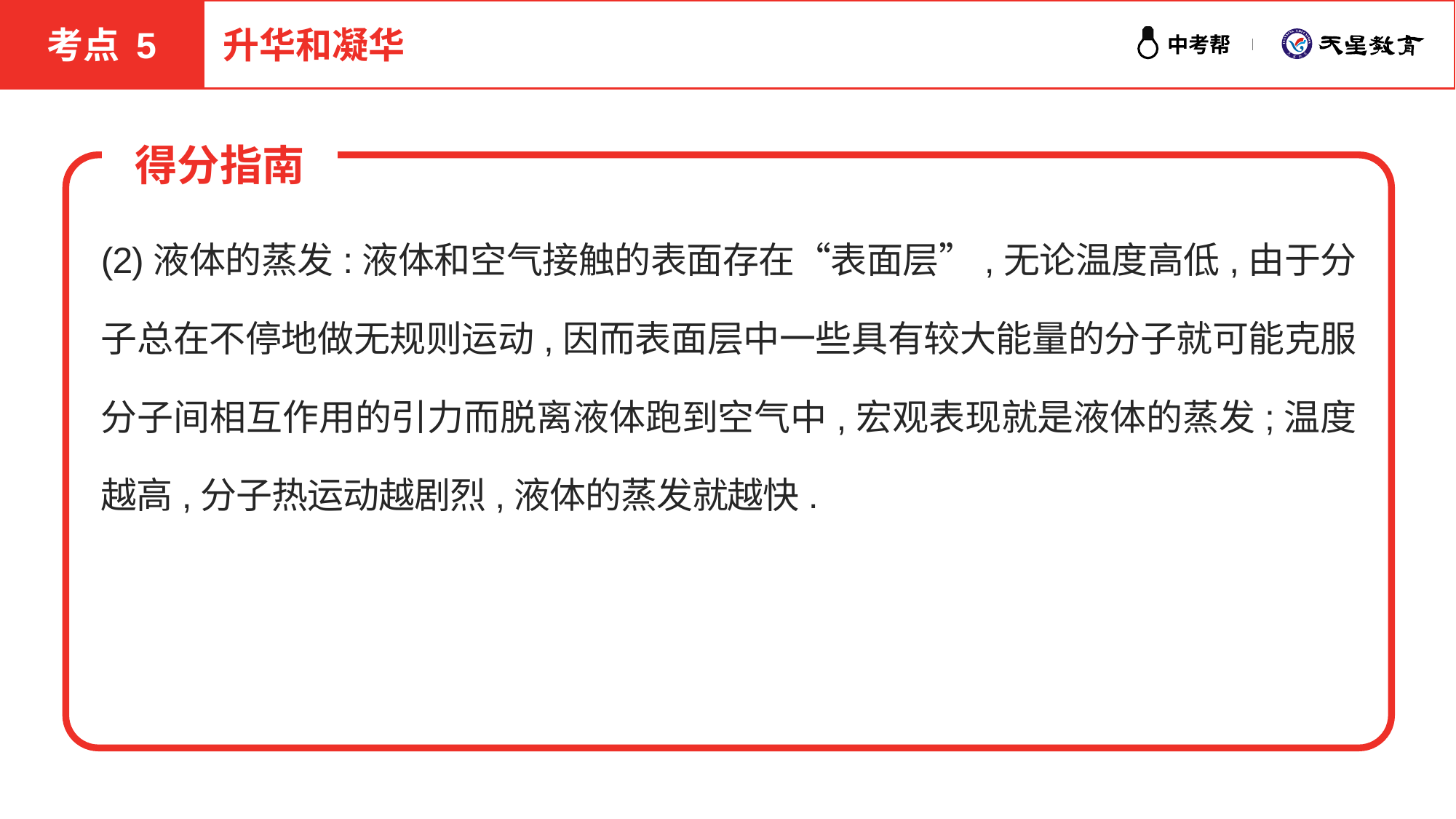

考点 5
升华和凝华
得分指南

(2)液体的蒸发:液体和空气接触的表面存在“表面层”,无论温度高低,由于分子总在不停地做无规则运动,因而表面层中一些具有较大能量的分子就可能克服分子间相互作用的引力而脱离液体跑到空气中,宏观表现就是液体的蒸发;温度越高,分子热运动越剧烈,液体的蒸发就越快.